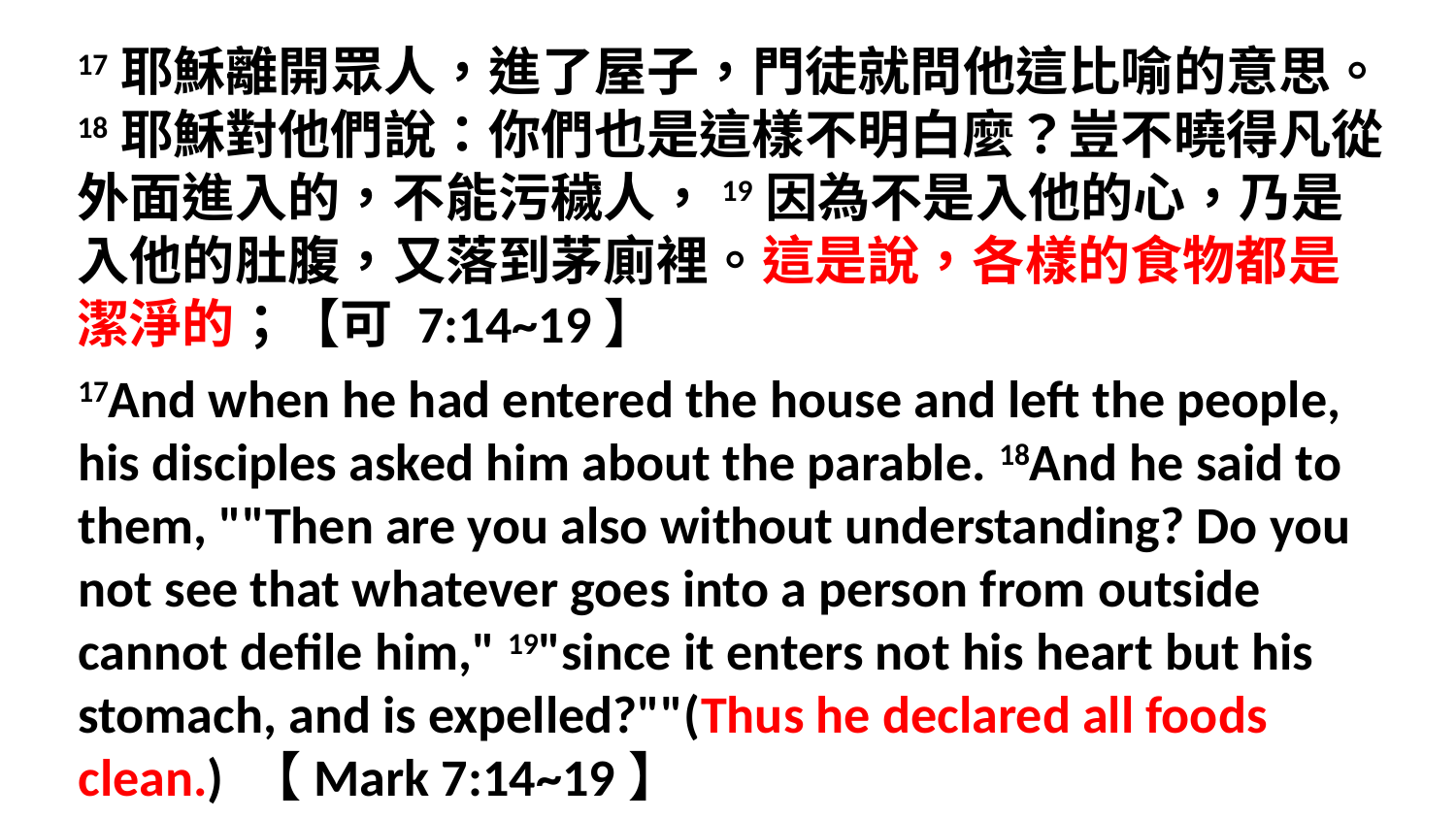

17耶穌離開眾人，進了屋子，門徒就問他這比喻的意思。 18耶穌對他們說：你們也是這樣不明白麼？豈不曉得凡從外面進入的，不能污穢人，19因為不是入他的心，乃是入他的肚腹，又落到茅廁裡。這是說，各樣的食物都是潔淨的；【可 7:14~19】
17And when he had entered the house and left the people, his disciples asked him about the parable. 18And he said to them, ""Then are you also without understanding? Do you not see that whatever goes into a person from outside cannot defile him," 19"since it enters not his heart but his stomach, and is expelled?""(Thus he declared all foods clean.) 【Mark 7:14~19】